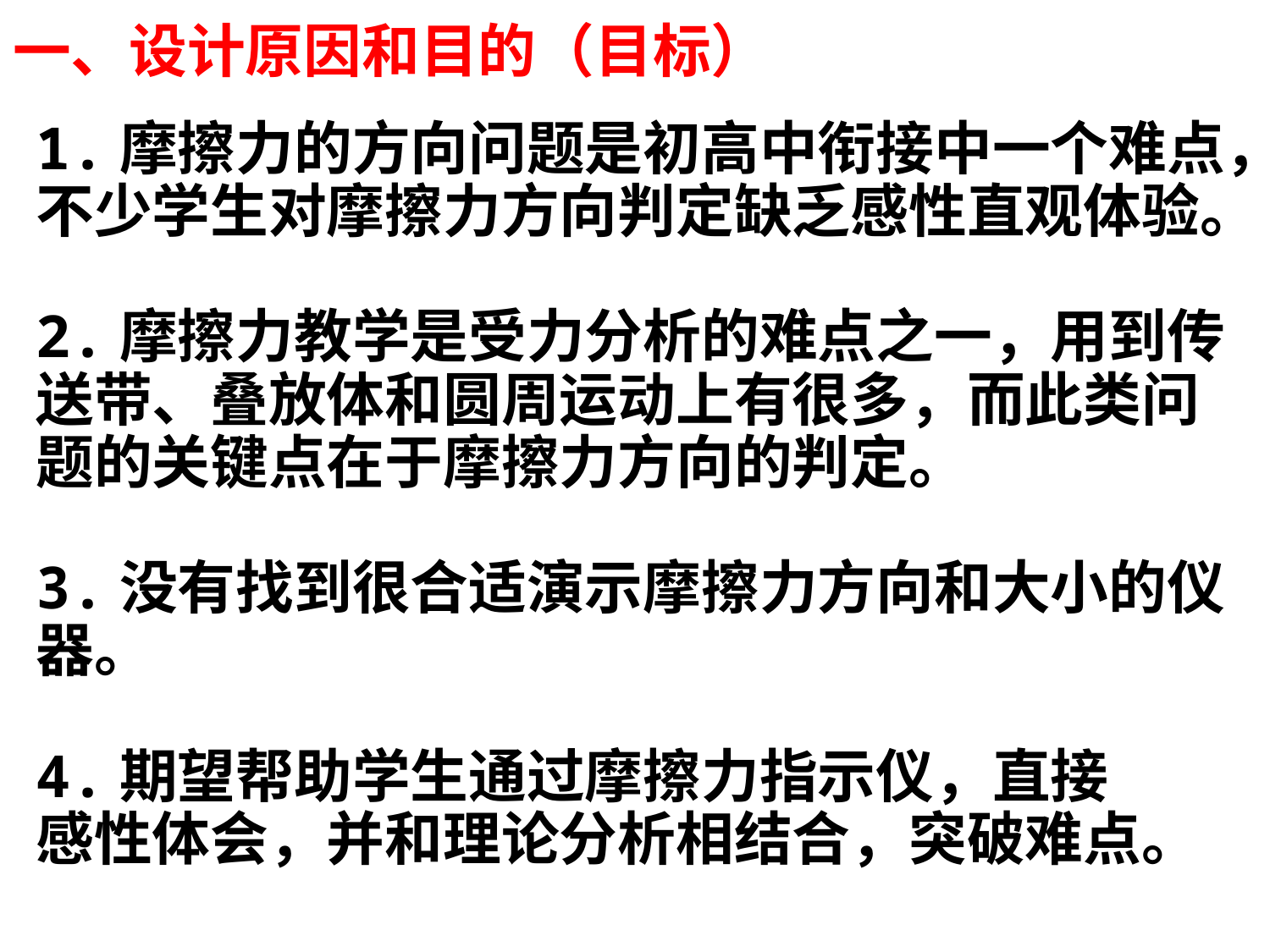

# 一、设计原因和目的（目标）
1.摩擦力的方向问题是初高中衔接中一个难点，不少学生对摩擦力方向判定缺乏感性直观体验。

2.摩擦力教学是受力分析的难点之一，用到传送带、叠放体和圆周运动上有很多，而此类问题的关键点在于摩擦力方向的判定。

3.没有找到很合适演示摩擦力方向和大小的仪器。

4.期望帮助学生通过摩擦力指示仪，直接
感性体会，并和理论分析相结合，突破难点。